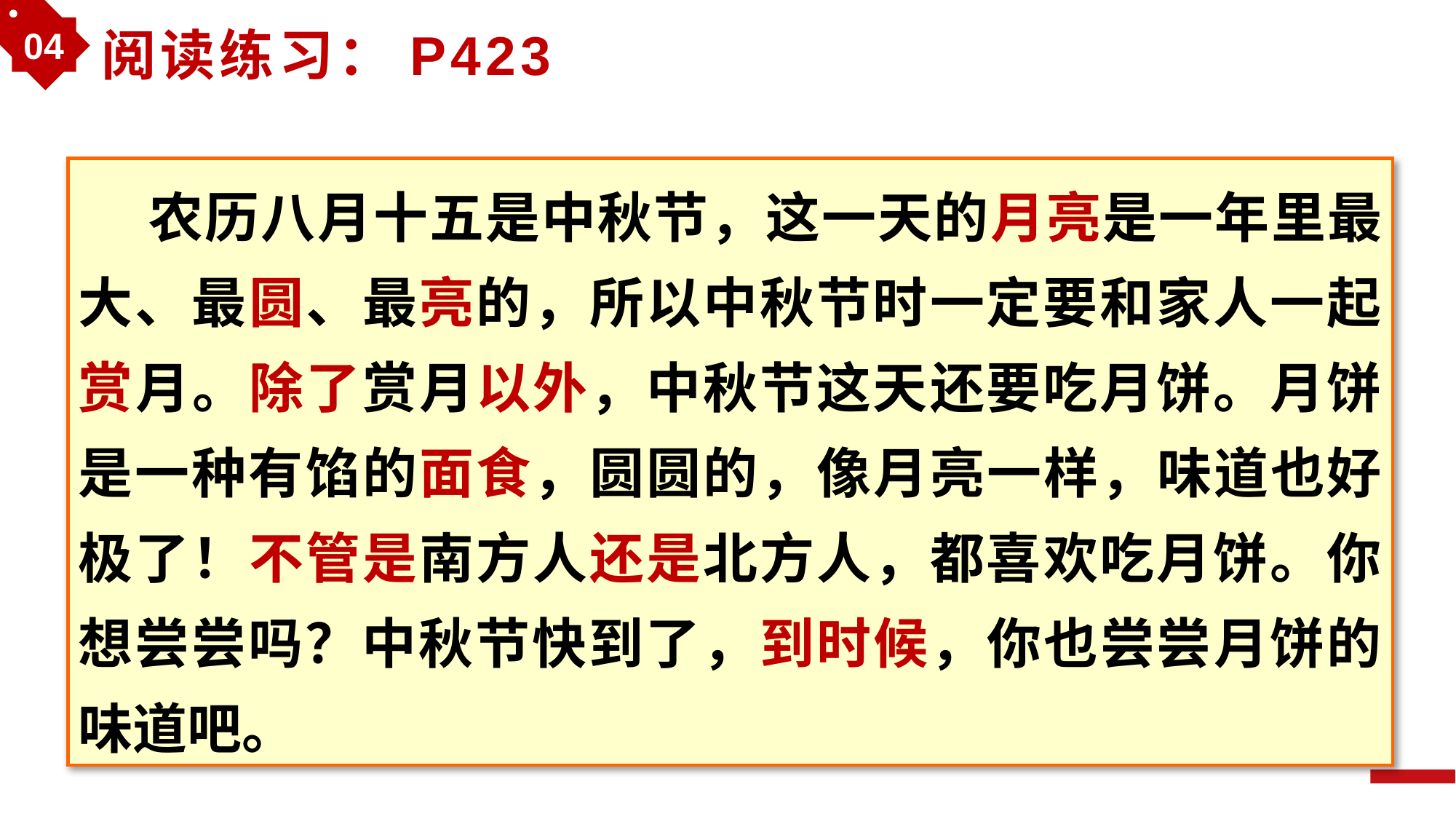

04
阅读练习：P423
    农历八月十五是中秋节，这一天的月亮是一年里最大、最圆、最亮的，所以中秋节时一定要和家人一起赏月。除了赏月以外，中秋节这天还要吃月饼。月饼是一种有馅的面食，圆圆的，像月亮一样，味道也好极了！不管是南方人还是北方人，都喜欢吃月饼。你想尝尝吗？中秋节快到了，到时候，你也尝尝月饼的味道吧。